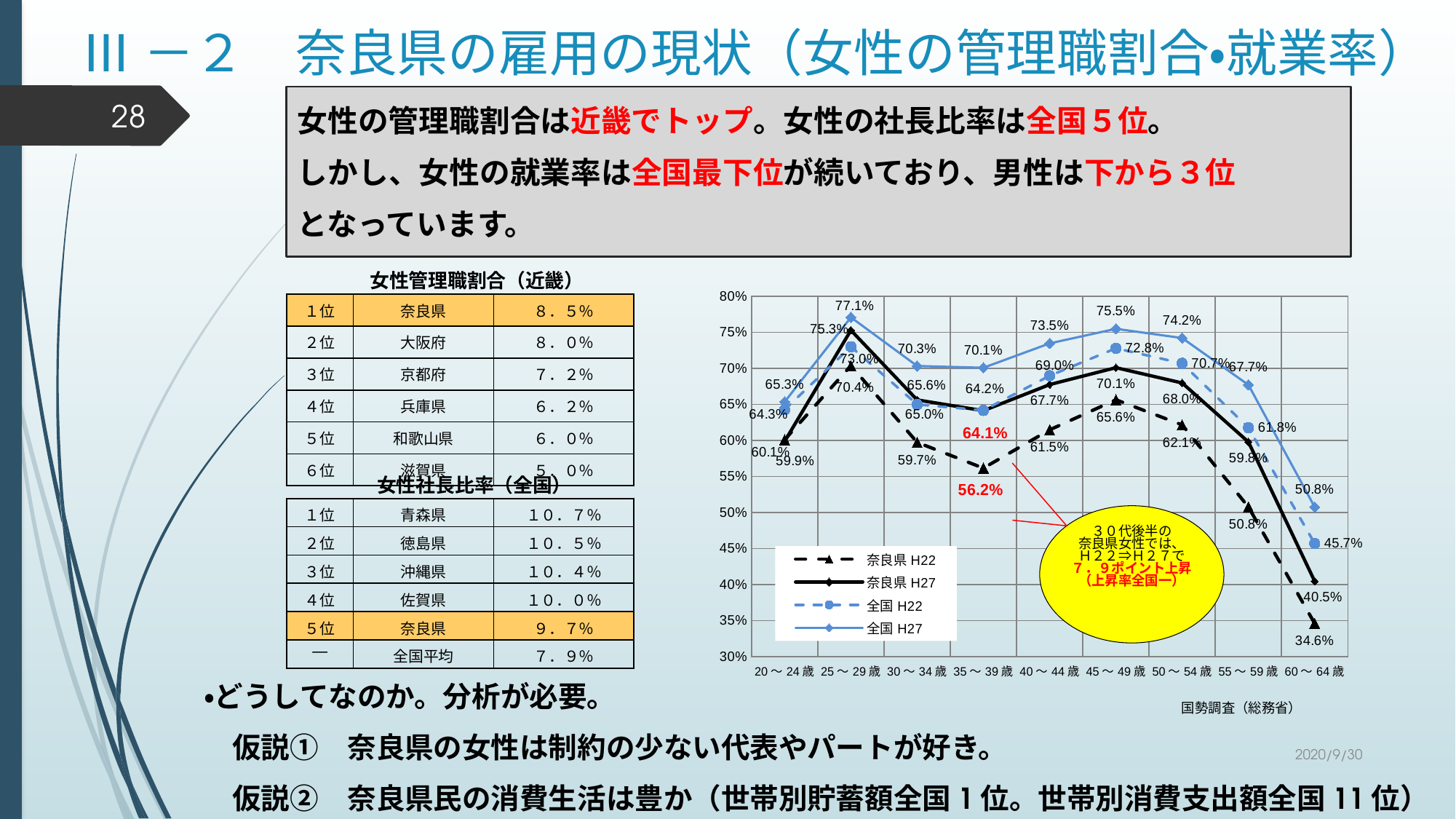

Ⅲ－２　奈良県の雇用の現状（女性の管理職割合・就業率）
女性の管理職割合は近畿でトップ。女性の社長比率は全国５位。
しかし、女性の就業率は全国最下位が続いており、男性は下から３位
となっています。
28
女性管理職割合（近畿）

### Chart

| Category | 奈良県H22 | 奈良県H27 | 全国H22 | 全国H27 |
|---|---|---|---|---|
| 20～24歳 | 0.6008713984539705 | 0.5987111520269198 | 0.6426632446905228 | 0.6534614184749757 |
| 25～29歳 | 0.7035682906782302 | 0.7526762643041712 | 0.7298546110080754 | 0.7706550523546337 |
| 30～34歳 | 0.5973253713368125 | 0.6561128149618137 | 0.6499463661645929 | 0.7031524344038591 |
| 35～39歳 | 0.5615313018493788 | 0.6411944091486658 | 0.6416434483148169 | 0.7007288268593618 |
| 40～44歳 | 0.6146664073137522 | 0.6774350847251006 | 0.6896197450777172 | 0.7345078530824075 |
| 45～49歳 | 0.656317871104913 | 0.7008261940575067 | 0.7277023139757213 | 0.7547557205500973 |
| 50～54歳 | 0.6214816216471923 | 0.6795925908817959 | 0.7068072251651865 | 0.7419328293479392 |
| 55～59歳 | 0.5076082794203599 | 0.5978242717751747 | 0.6175214028614646 | 0.6769715446595722 |
| 60～64歳 | 0.34611424775821986 | 0.4046325130772832 | 0.4569907606547762 | 0.507528538396242 |
| １位 | 奈良県 | ８．５％ |
| --- | --- | --- |
| ２位 | 大阪府 | ８．０％ |
| ３位 | 京都府 | ７．２％ |
| ４位 | 兵庫県 | ６．２％ |
| ５位 | 和歌山県 | ６．０％ |
| ６位 | 滋賀県 | ５．０％ |
女性社長比率（全国）
| １位 | 青森県 | １０．７％ |
| --- | --- | --- |
| ２位 | 徳島県 | １０．５％ |
| ３位 | 沖縄県 | １０．４％ |
| ４位 | 佐賀県 | １０．０％ |
| ５位 | 奈良県 | ９．７％ |
| ― | 全国平均 | ７．９％ |
　・どうしてなのか。分析が必要。

　　仮説①　奈良県の女性は制約の少ない代表やパートが好き。

　　仮説②　奈良県民の消費生活は豊か（世帯別貯蓄額全国1位。世帯別消費支出額全国11位）
2020/9/30